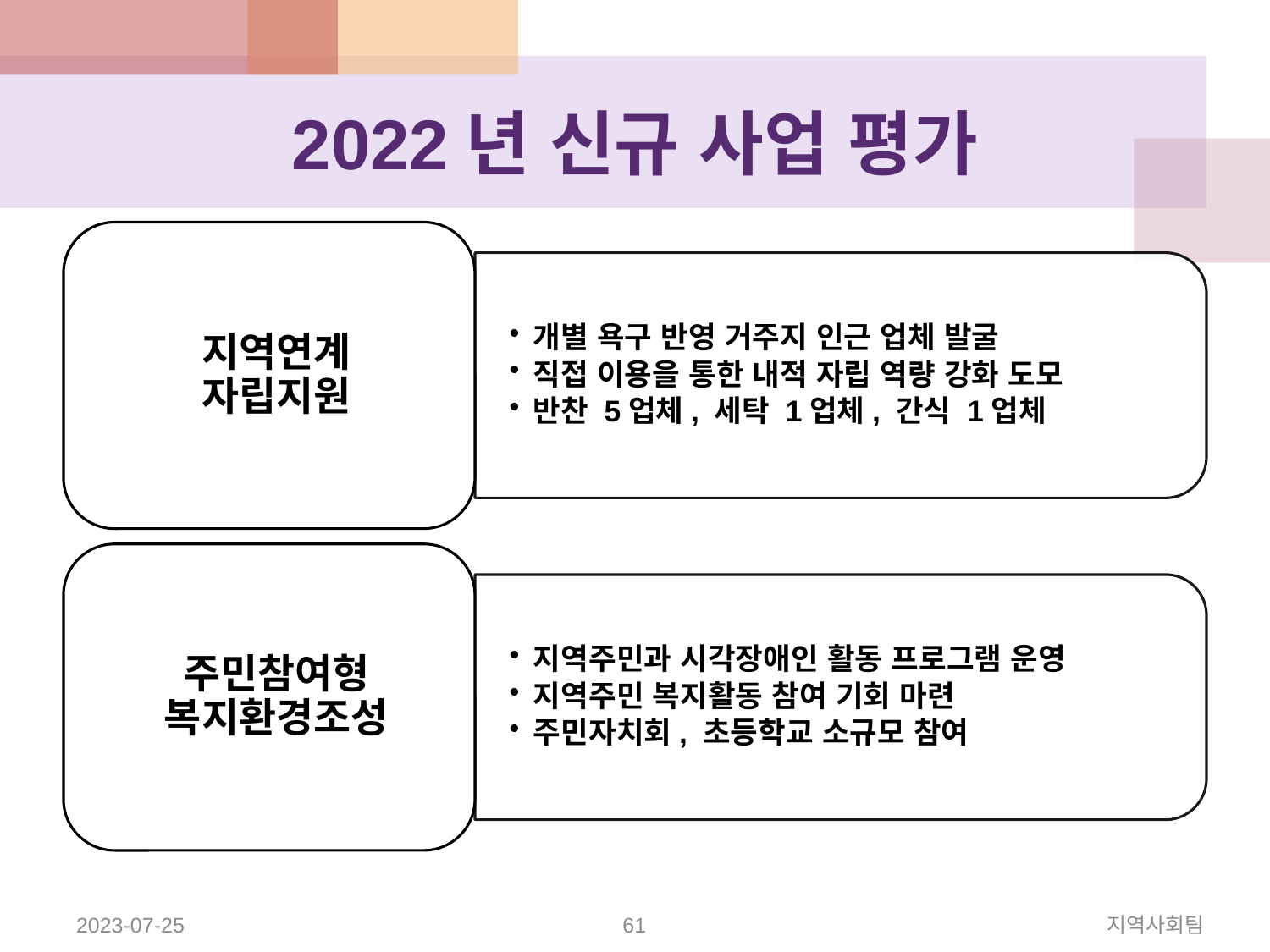

# 2022년 신규 사업 평가
개별 욕구 반영 거주지 인근 업체 발굴
직접 이용을 통한 내적 자립 역량 강화 도모
반찬 5업체, 세탁 1업체, 간식 1업체
지역연계
자립지원
지역주민과 시각장애인 활동 프로그램 운영
지역주민 복지활동 참여 기회 마련
주민자치회, 초등학교 소규모 참여
주민참여형
복지환경조성
2023-07-25
61
지역사회팀